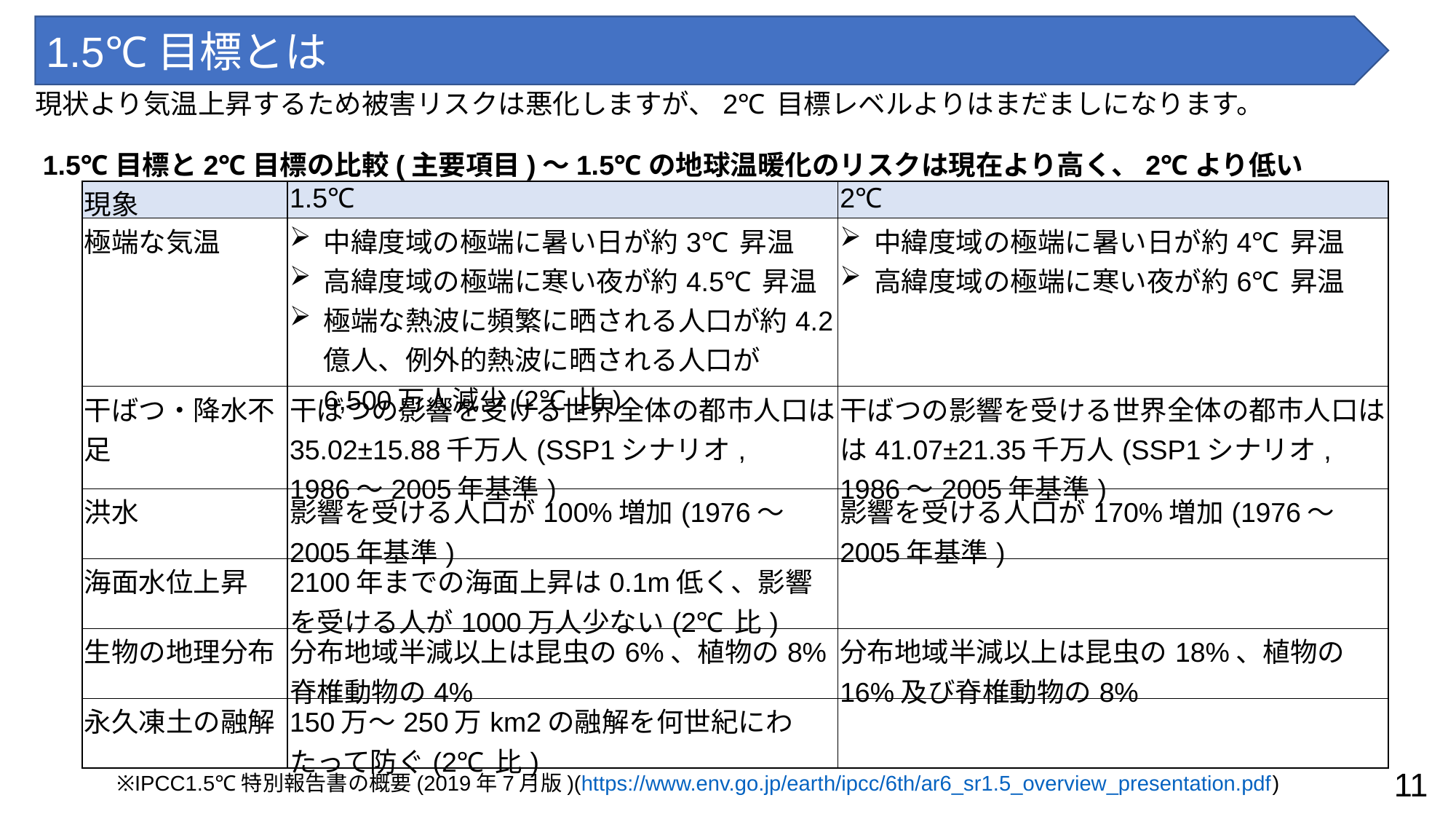

1.5℃目標とは
現状より気温上昇するため被害リスクは悪化しますが、2℃目標レベルよりはまだましになります。
1.5℃目標と2℃目標の比較(主要項目)～1.5℃の地球温暖化のリスクは現在より高く、2℃より低い
| 現象 | 1.5℃ | 2℃ |
| --- | --- | --- |
| 極端な気温 | 中緯度域の極端に暑い日が約3℃昇温 高緯度域の極端に寒い夜が約4.5℃昇温 極端な熱波に頻繁に晒される人口が約4.2億人、例外的熱波に晒される人口が6,500万人減少(2℃比) | 中緯度域の極端に暑い日が約4℃昇温 高緯度域の極端に寒い夜が約6℃昇温 |
| 干ばつ・降水不足 | 干ばつの影響を受ける世界全体の都市人口は35.02±15.88千万人(SSP1シナリオ, 1986〜2005年基準) | 干ばつの影響を受ける世界全体の都市人口はは41.07±21.35千万人(SSP1シナリオ, 1986〜2005年基準) |
| 洪水 | 影響を受ける人口が100%増加(1976〜2005年基準) | 影響を受ける人口が170%増加(1976〜2005年基準) |
| 海面水位上昇 | 2100年までの海面上昇は0.1m低く、影響を受ける人が1000万人少ない(2℃比) |  |
| 生物の地理分布 | 分布地域半減以上は昆虫の6%、植物の8% 脊椎動物の4% | 分布地域半減以上は昆虫の18%、植物の 16%及び脊椎動物の8% |
| 永久凍土の融解 | 150万〜250万km2の融解を何世紀にわたって防ぐ(2℃比) |  |
※IPCC1.5℃特別報告書の概要(2019年7月版)(https://www.env.go.jp/earth/ipcc/6th/ar6_sr1.5_overview_presentation.pdf)